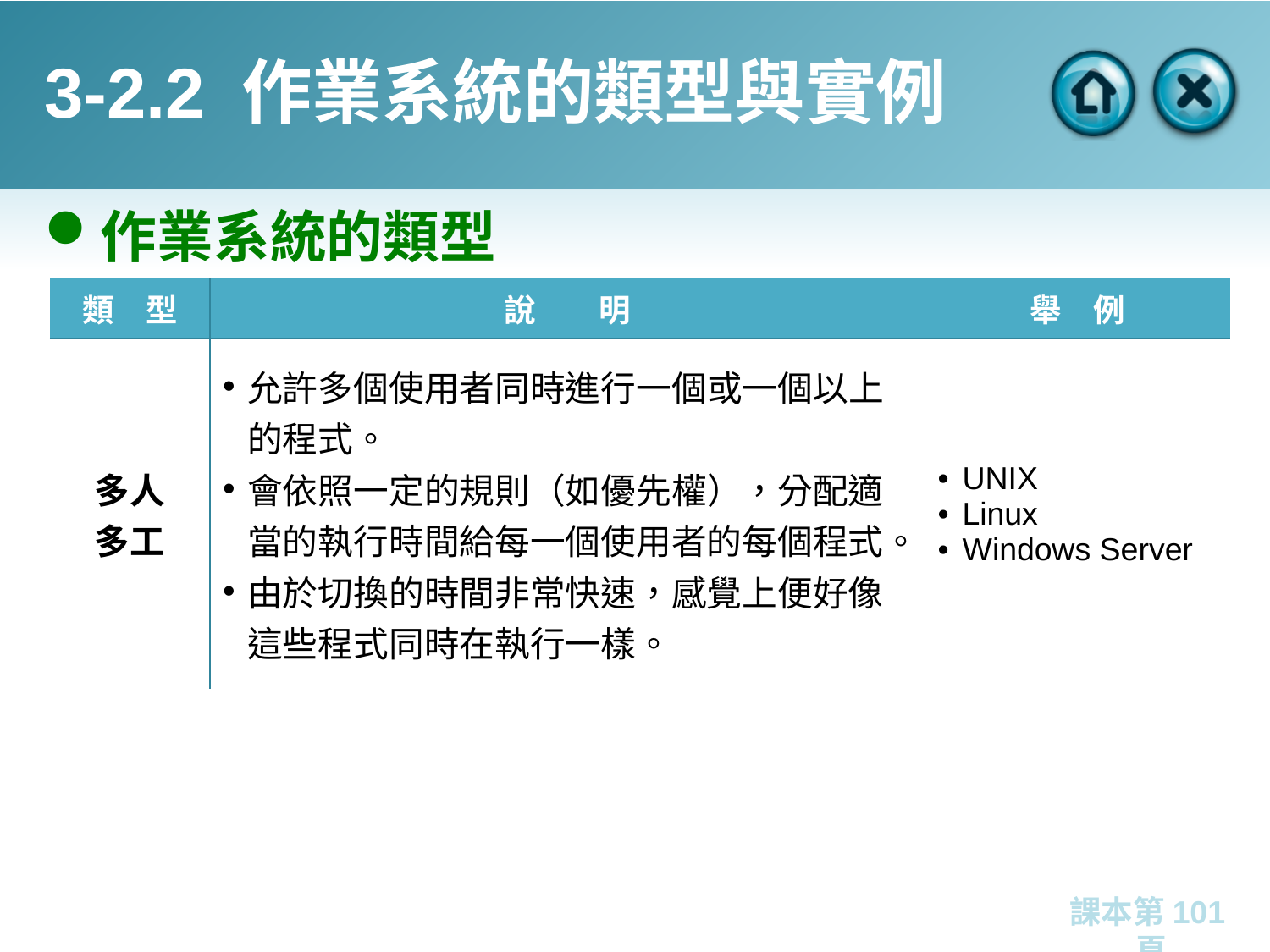

# 3-2.2 作業系統的類型與實例
作業系統的類型
| 類　型 | 說　　明 | 舉　例 |
| --- | --- | --- |
| 多人 多工 | 允許多個使用者同時進行一個或一個以上的程式。 會依照一定的規則（如優先權），分配適當的執行時間給每一個使用者的每個程式。 由於切換的時間非常快速，感覺上便好像這些程式同時在執行一樣。 | UNIX Linux Windows Server |
課本第101頁